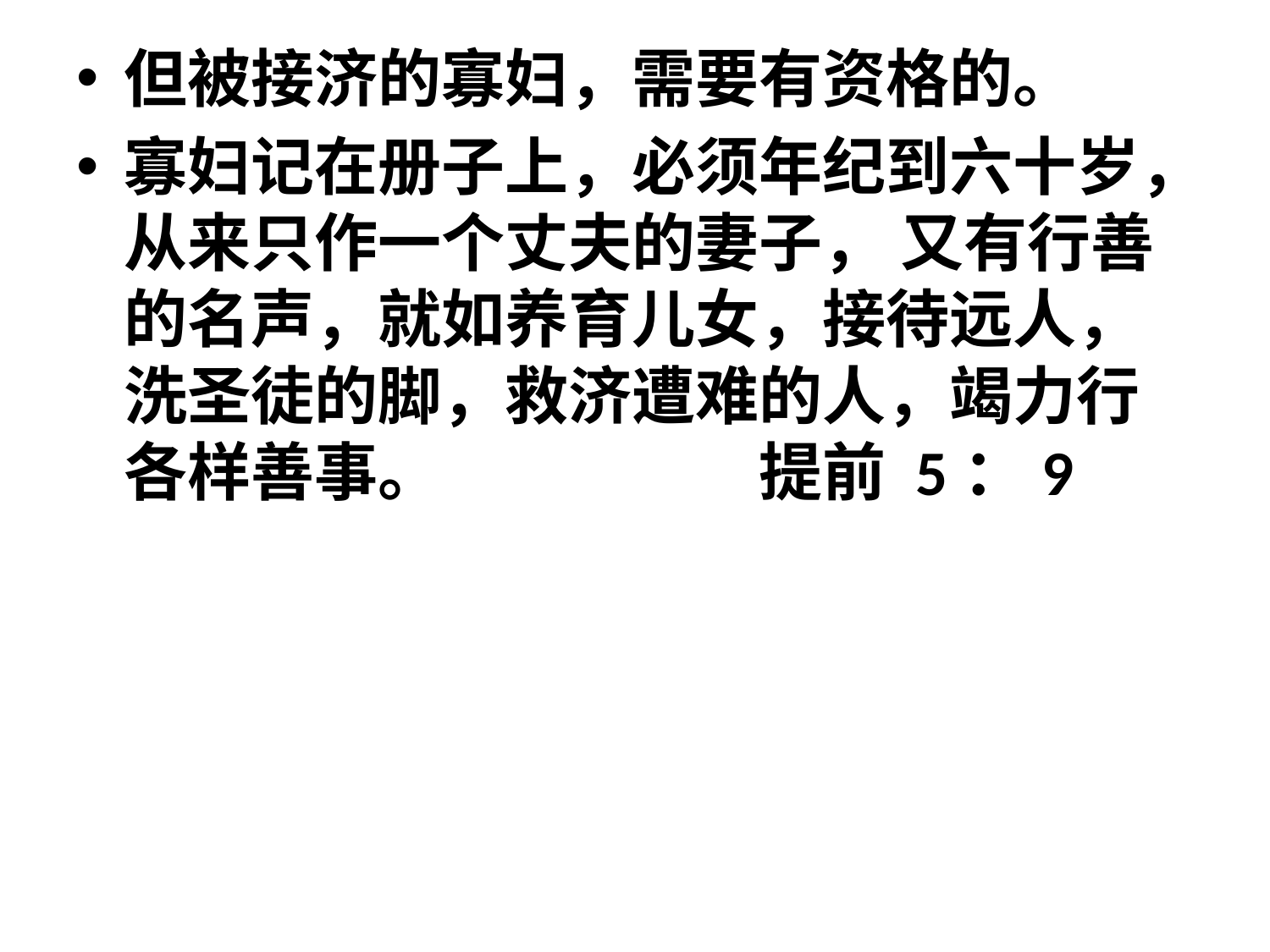

但被接济的寡妇，需要有资格的。
寡妇记在册子上，必须年纪到六十岁，从来只作一个丈夫的妻子， 又有行善的名声，就如养育儿女，接待远人，洗圣徒的脚，救济遭难的人，竭力行各样善事。			提前 5：9